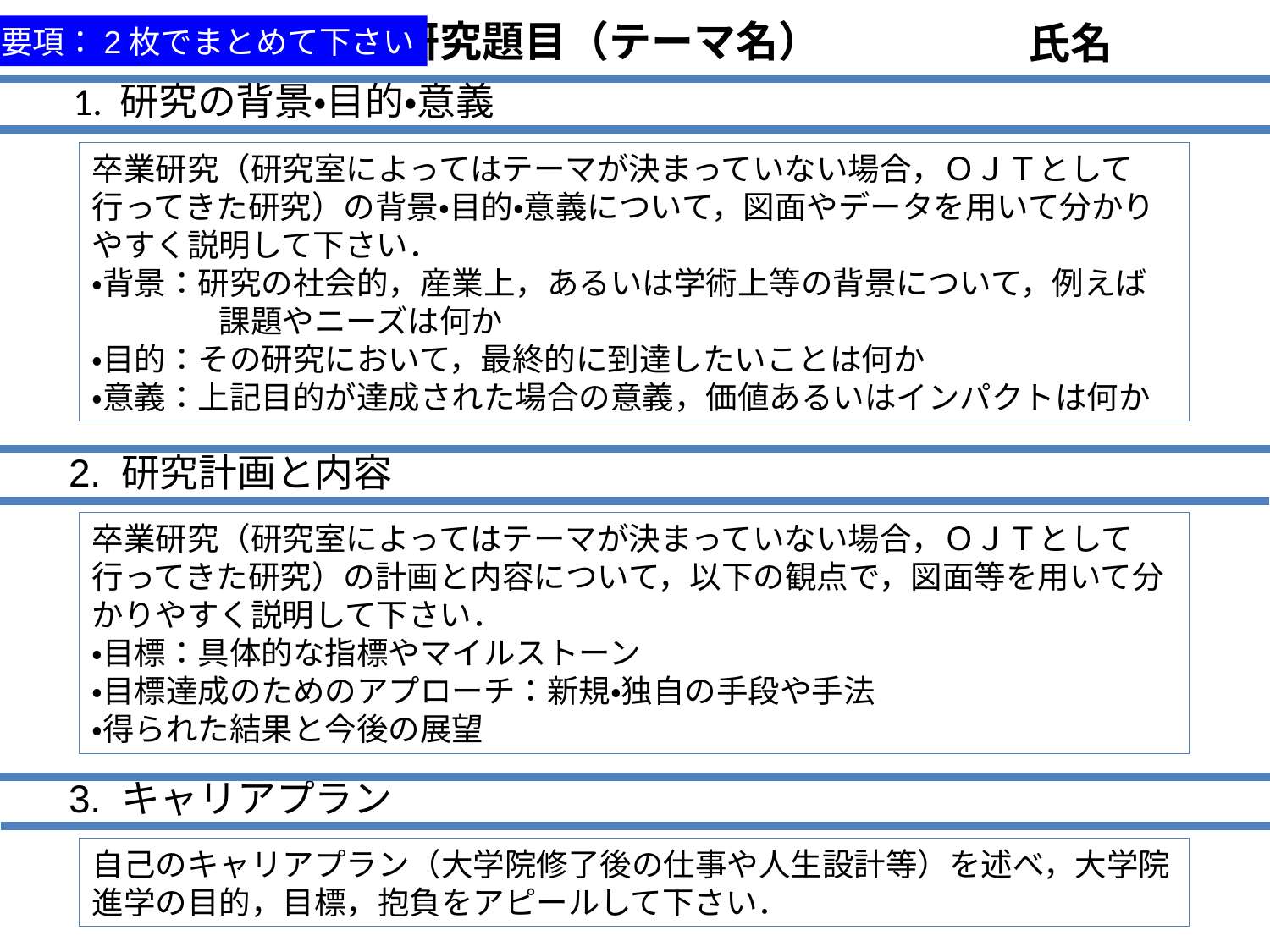

氏名
研究題目（テーマ名）
要項：2枚でまとめて下さい
1. 研究の背景・目的・意義
卒業研究（研究室によってはテーマが決まっていない場合，ＯＪＴとして行ってきた研究）の背景・目的・意義について，図面やデータを用いて分かりやすく説明して下さい．
・背景：研究の社会的，産業上，あるいは学術上等の背景について，例えば
　　　　課題やニーズは何か
・目的：その研究において，最終的に到達したいことは何か
・意義：上記目的が達成された場合の意義，価値あるいはインパクトは何か
2. 研究計画と内容
卒業研究（研究室によってはテーマが決まっていない場合，ＯＪＴとして行ってきた研究）の計画と内容について，以下の観点で，図面等を用いて分かりやすく説明して下さい．
・目標：具体的な指標やマイルストーン
・目標達成のためのアプローチ：新規・独自の手段や手法
・得られた結果と今後の展望
3. キャリアプラン
自己のキャリアプラン（大学院修了後の仕事や人生設計等）を述べ，大学院進学の目的，目標，抱負をアピールして下さい．